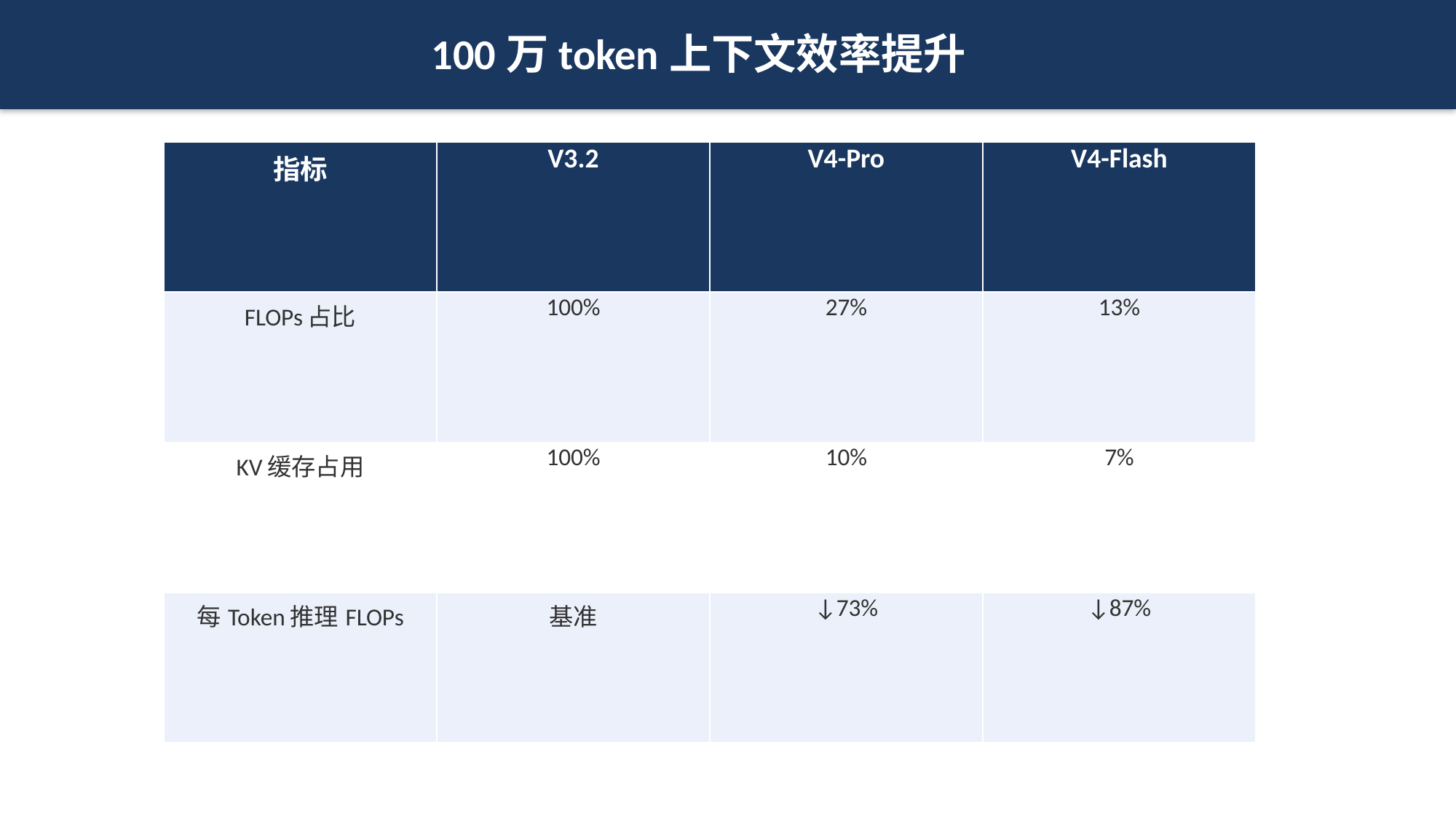

100万token上下文效率提升
| 指标 | V3.2 | V4-Pro | V4-Flash |
| --- | --- | --- | --- |
| FLOPs占比 | 100% | 27% | 13% |
| KV缓存占用 | 100% | 10% | 7% |
| 每Token推理FLOPs | 基准 | ↓73% | ↓87% |